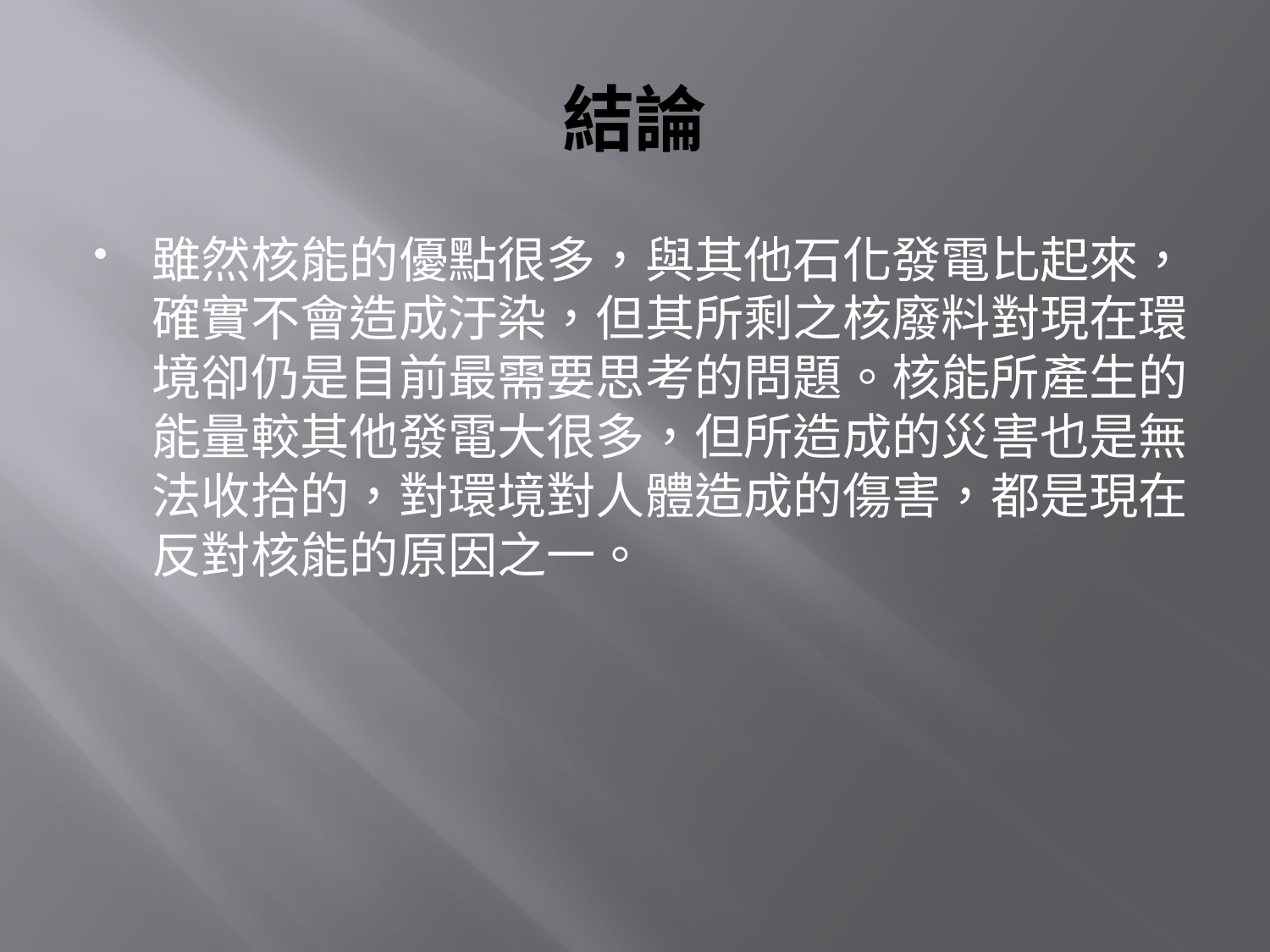

# 結論
雖然核能的優點很多，與其他石化發電比起來，確實不會造成汙染，但其所剩之核廢料對現在環境卻仍是目前最需要思考的問題。核能所產生的能量較其他發電大很多，但所造成的災害也是無法收拾的，對環境對人體造成的傷害，都是現在反對核能的原因之一。